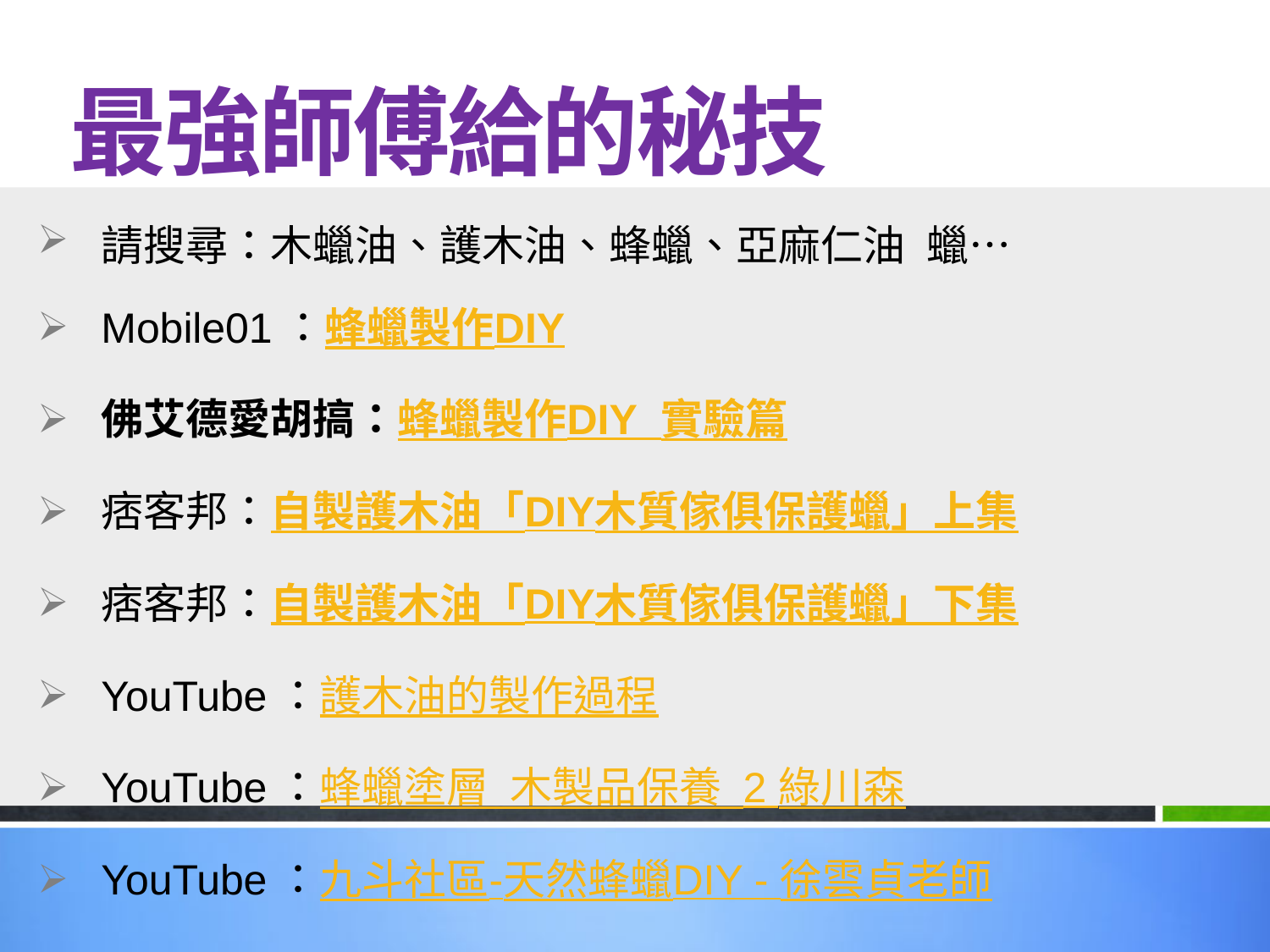

最強師傅給的秘技

請搜尋：木蠟油、護木油、蜂蠟、亞麻仁油 蠟…
Mobile01：蜂蠟製作DIY
佛艾德愛胡搞：蜂蠟製作DIY_實驗篇
痞客邦：自製護木油「DIY木質傢俱保護蠟」上集
痞客邦：自製護木油「DIY木質傢俱保護蠟」下集
YouTube：護木油的製作過程
YouTube：蜂蠟塗層 木製品保養 2 綠川森
YouTube：九斗社區-天然蜂蠟DIY - 徐雲貞老師